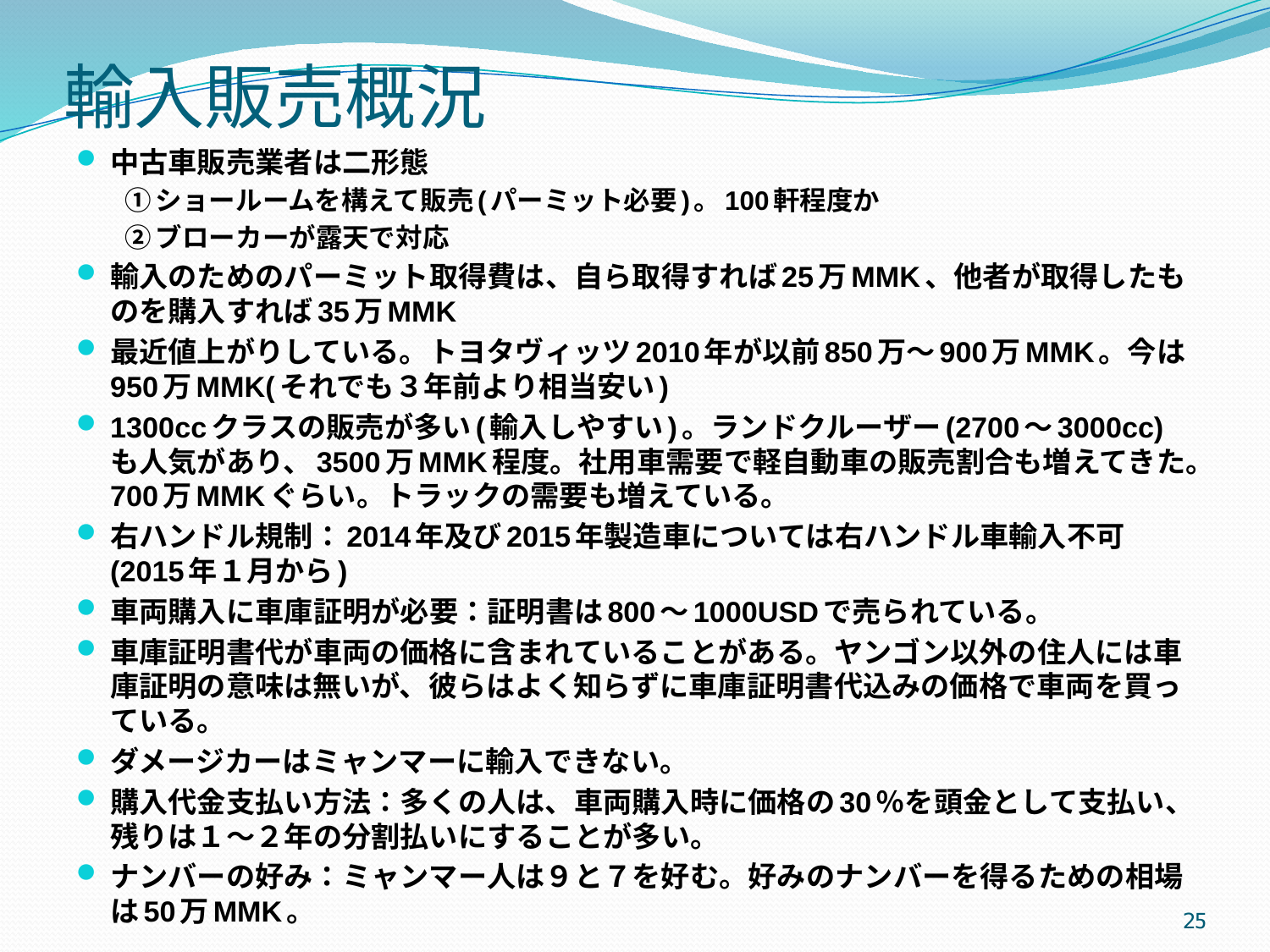

輸入販売概況
中古車販売業者は二形態
①ショールームを構えて販売(パーミット必要)。100軒程度か
②ブローカーが露天で対応
輸入のためのパーミット取得費は、自ら取得すれば25万MMK、他者が取得したものを購入すれば35万MMK
最近値上がりしている。トヨタヴィッツ2010年が以前850万～900万MMK。今は950万MMK(それでも３年前より相当安い)
1300ccクラスの販売が多い(輸入しやすい)。ランドクルーザー(2700～3000cc)も人気があり、3500万MMK程度。社用車需要で軽自動車の販売割合も増えてきた。700万MMKぐらい。トラックの需要も増えている。
右ハンドル規制：2014年及び2015年製造車については右ハンドル車輸入不可(2015年１月から)
車両購入に車庫証明が必要：証明書は800～1000USDで売られている。
車庫証明書代が車両の価格に含まれていることがある。ヤンゴン以外の住人には車庫証明の意味は無いが、彼らはよく知らずに車庫証明書代込みの価格で車両を買っている。
ダメージカーはミャンマーに輸入できない。
購入代金支払い方法：多くの人は、車両購入時に価格の30％を頭金として支払い、残りは１～２年の分割払いにすることが多い。
ナンバーの好み：ミャンマー人は９と７を好む。好みのナンバーを得るための相場は50万MMK。
25